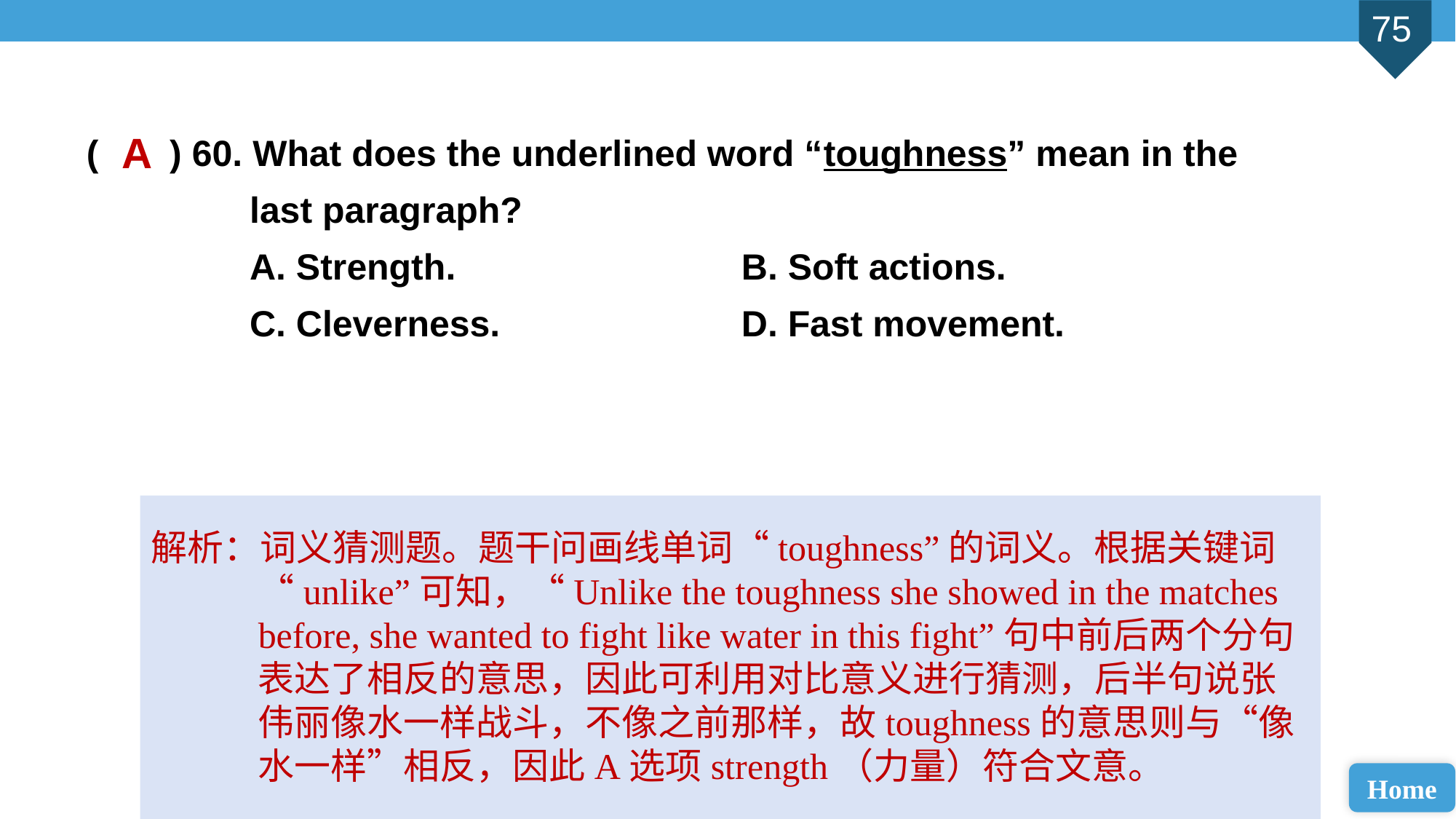

(       ) 60. What does the underlined word “toughness” mean in the
                last paragraph?
                A. Strength. 			B. Soft actions.
                C. Cleverness. 			D. Fast movement.
A

解析：词义猜测题。题干问画线单词“toughness”的词义。根据关键词“unlike”可知，“Unlike the toughness she showed in the matches before, she wanted to fight like water in this fight”句中前后两个分句表达了相反的意思，因此可利用对比意义进行猜测，后半句说张伟丽像水一样战斗，不像之前那样，故toughness的意思则与“像水一样”相反，因此A选项strength（力量）符合文意。